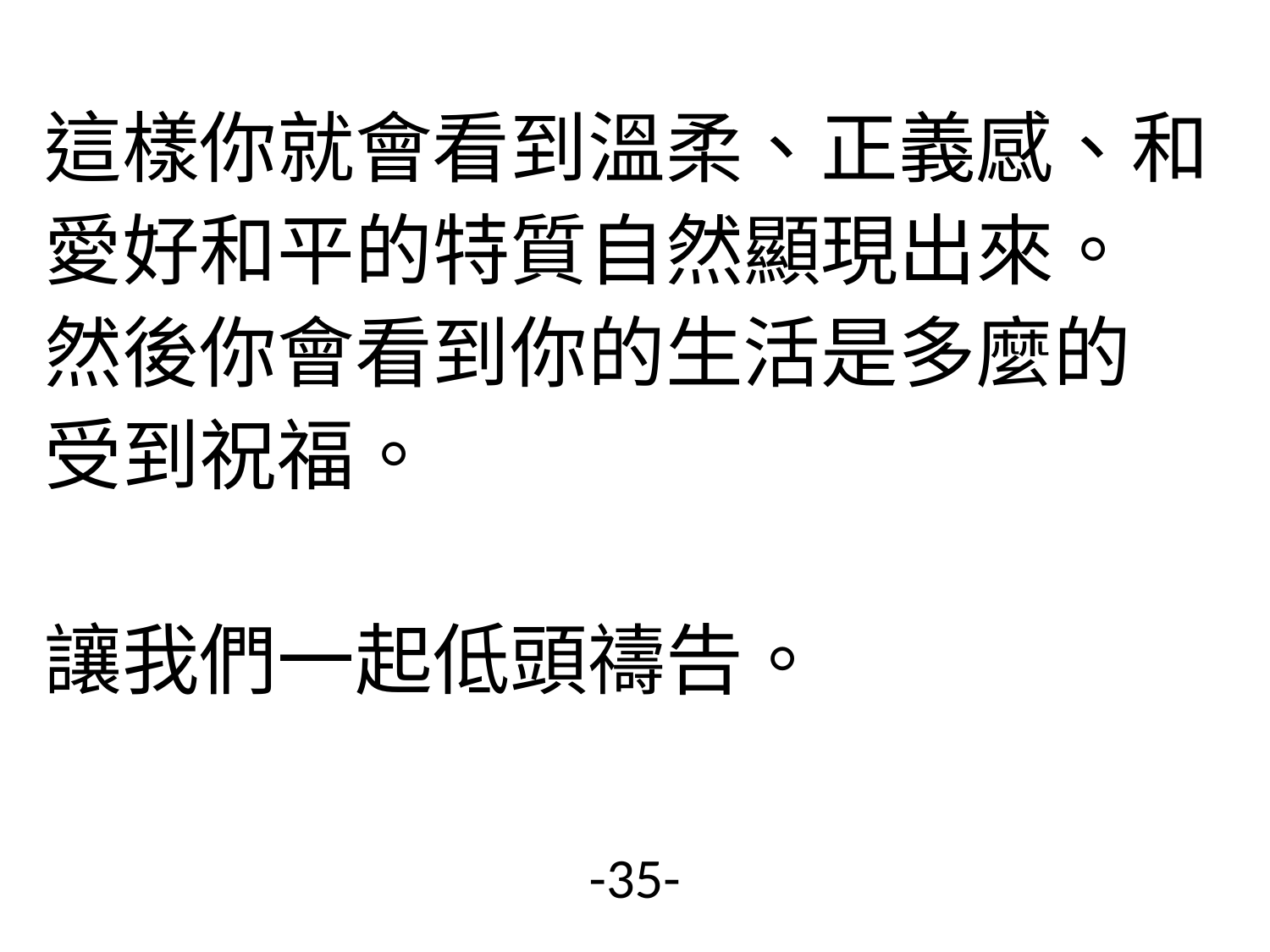

# 這樣你就會看到溫柔、正義感、和愛好和平的特質自然顯現出來。 然後你會看到你的生活是多麼的 受到祝福。 讓我們一起低頭禱告。
-35-